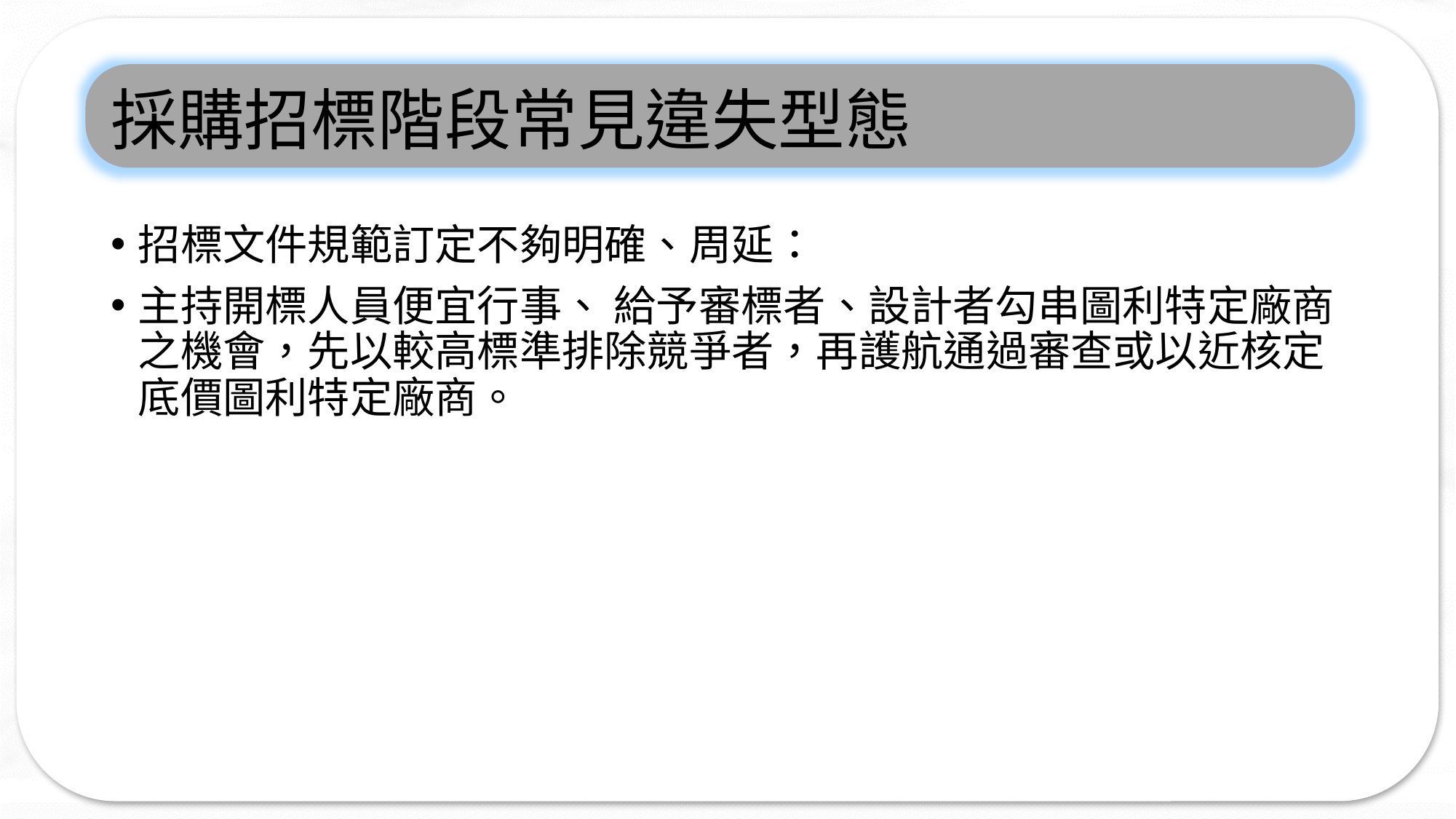

# 採購招標階段常見違失型態

招標文件規範訂定不夠明確、周延：
主持開標人員便宜行事、 給予審標者、設計者勾串圖利特定廠商之機會，先以較高標準排除競爭者，再護航通過審查或以近核定底價圖利特定廠商。